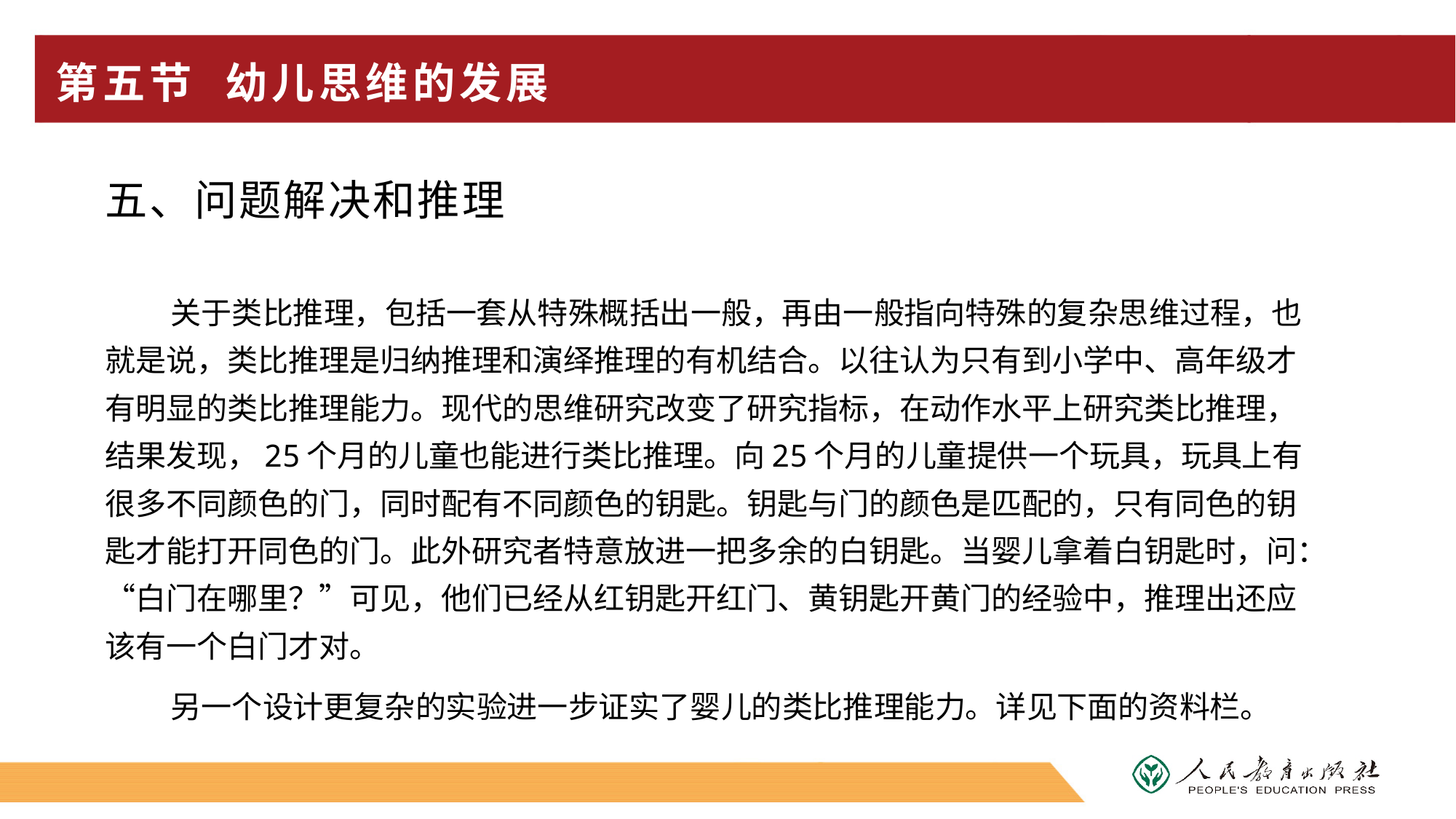

# 第五节  幼儿思维的发展
五、问题解决和推理
关于类比推理，包括一套从特殊概括出一般，再由一般指向特殊的复杂思维过程，也就是说，类比推理是归纳推理和演绎推理的有机结合。以往认为只有到小学中、高年级才有明显的类比推理能力。现代的思维研究改变了研究指标，在动作水平上研究类比推理，结果发现，25个月的儿童也能进行类比推理。向25个月的儿童提供一个玩具，玩具上有很多不同颜色的门，同时配有不同颜色的钥匙。钥匙与门的颜色是匹配的，只有同色的钥匙才能打开同色的门。此外研究者特意放进一把多余的白钥匙。当婴儿拿着白钥匙时，问：“白门在哪里？”可见，他们已经从红钥匙开红门、黄钥匙开黄门的经验中，推理出还应该有一个白门才对。
另一个设计更复杂的实验进一步证实了婴儿的类比推理能力。详见下面的资料栏。